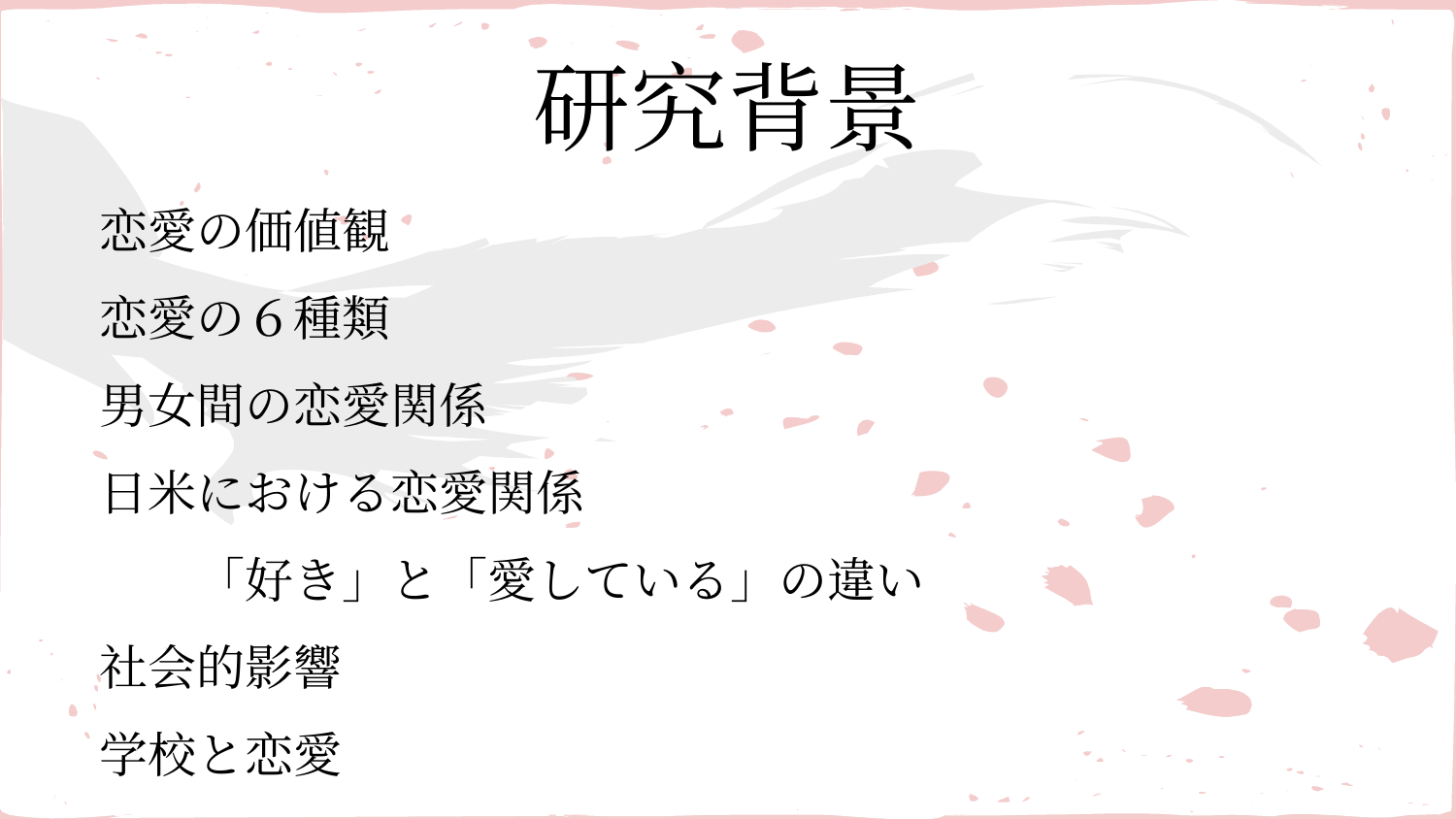

# 研究背景
恋愛の価値観
恋愛の６種類
男女間の恋愛関係
日米における恋愛関係
「好き」と「愛している」の違い
社会的影響
学校と恋愛